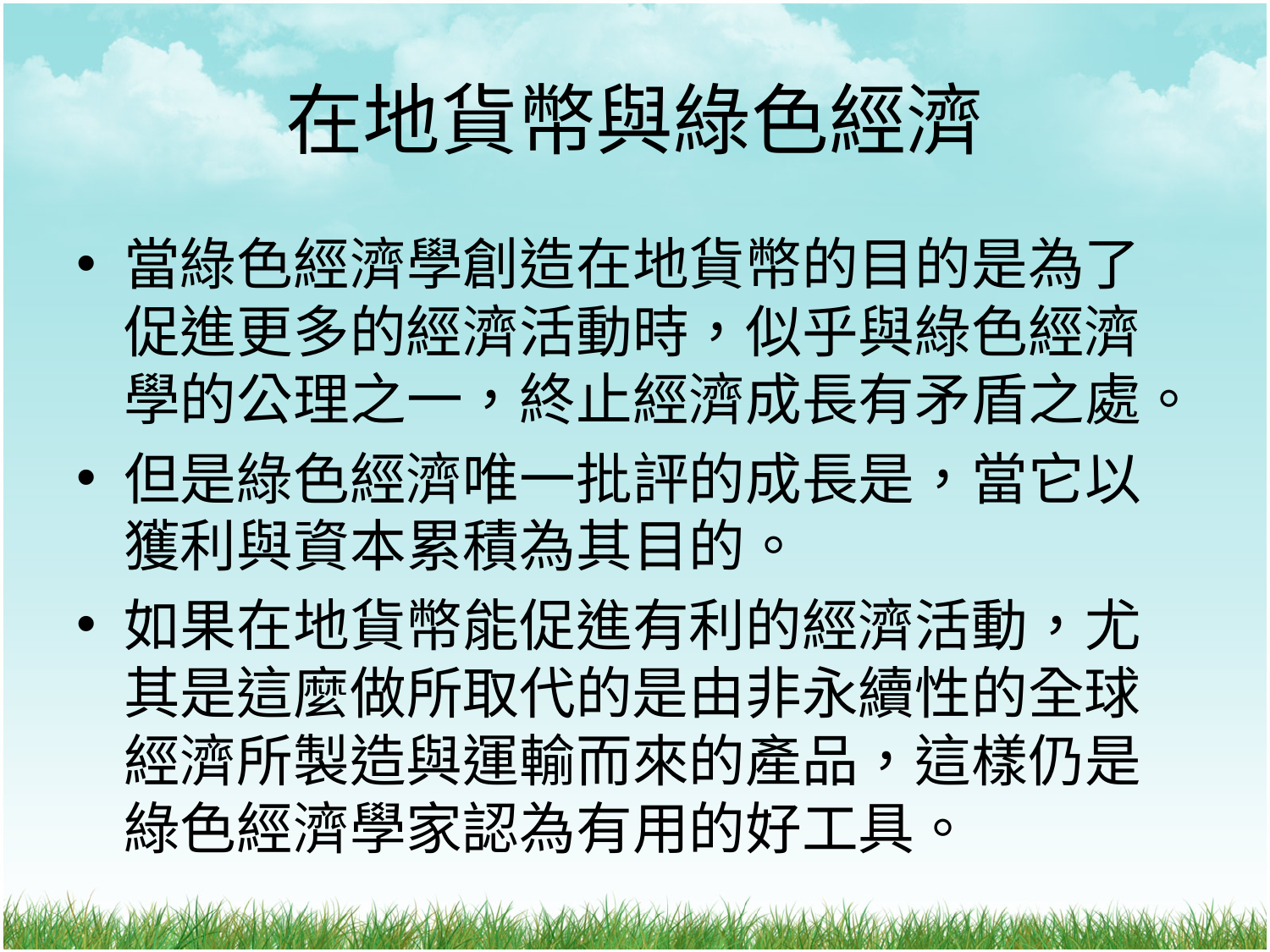

# 在地貨幣與綠色經濟
當綠色經濟學創造在地貨幣的目的是為了促進更多的經濟活動時，似乎與綠色經濟學的公理之一，終止經濟成長有矛盾之處。
但是綠色經濟唯一批評的成長是，當它以獲利與資本累積為其目的。
如果在地貨幣能促進有利的經濟活動，尤其是這麼做所取代的是由非永續性的全球經濟所製造與運輸而來的產品，這樣仍是綠色經濟學家認為有用的好工具。